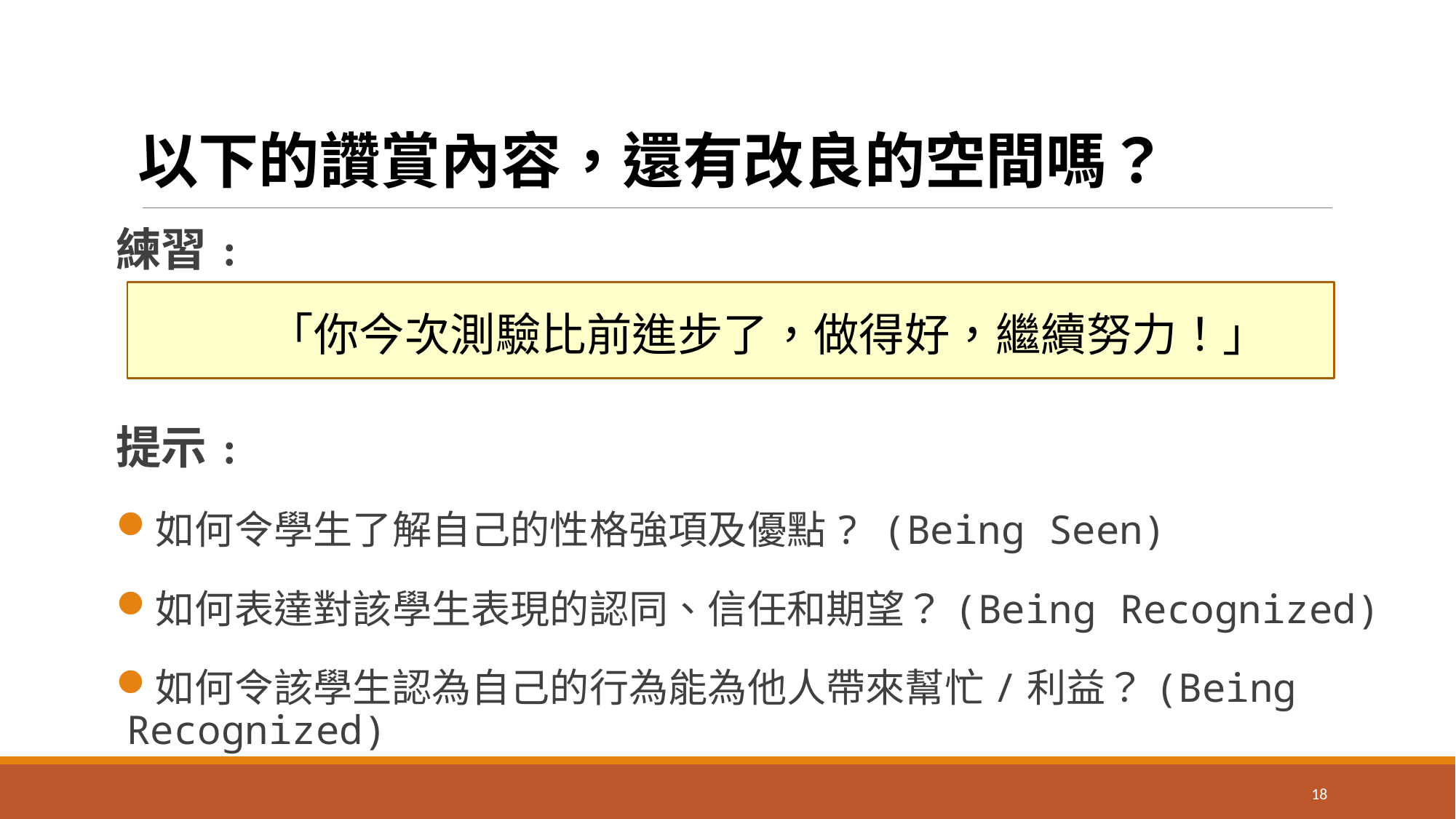

以下的讚賞內容，還有改良的空間嗎？
練習﹕
「你今次測驗比前進步了，做得好，繼續努力！」
提示﹕
如何令學生了解自己的性格強項及優點? (Being Seen)
如何表達對該學生表現的認同、信任和期望？(Being Recognized)
如何令該學生認為自己的行為能為他人帶來幫忙/利益？(Being Recognized)

18